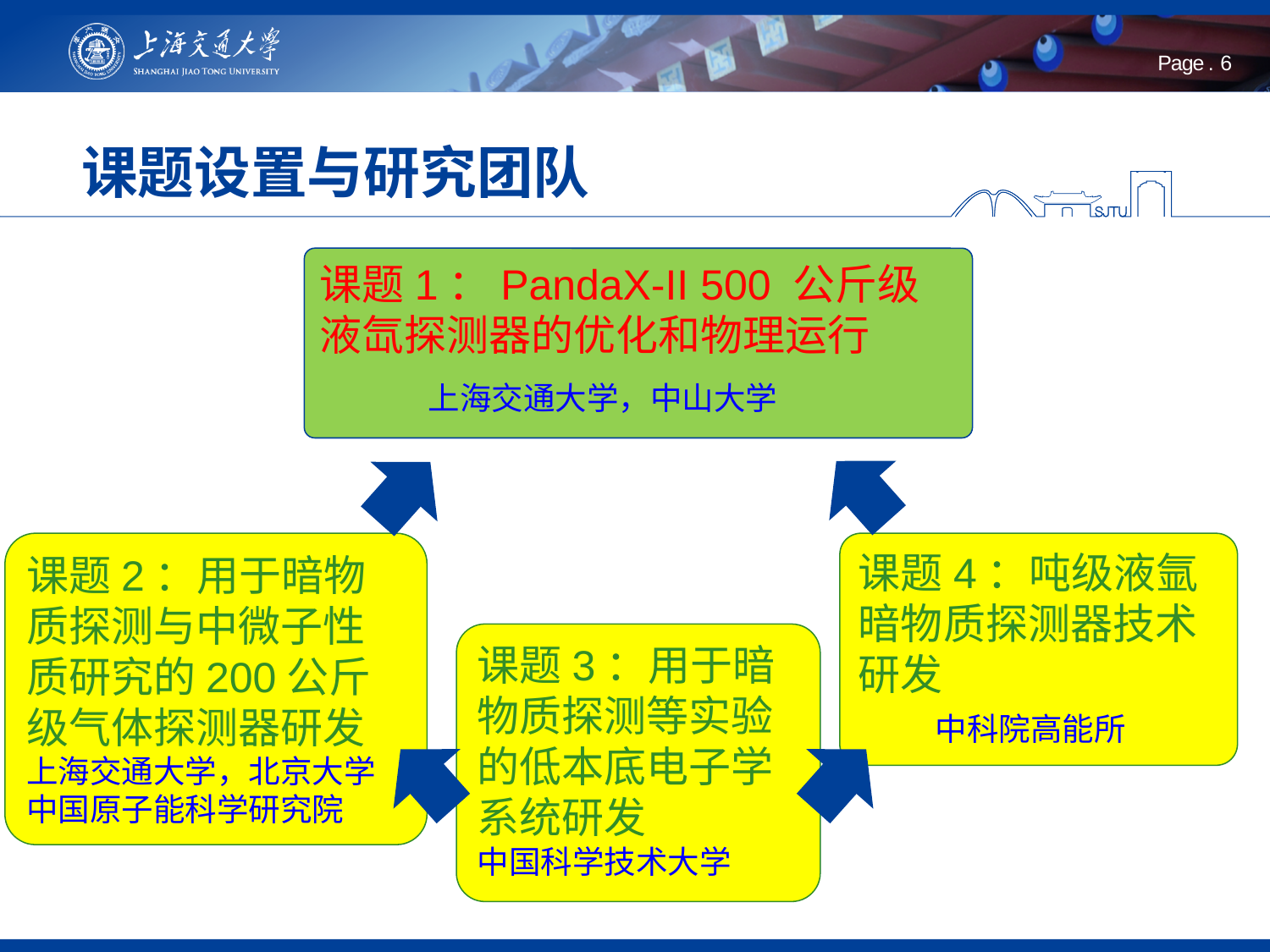

# 课题设置与研究团队
课题1：PandaX-II 500 公斤级液氙探测器的优化和物理运行
              上海交通大学，中山大学

课题2：用于暗物质探测与中微子性质研究的200公斤级气体探测器研发
上海交通大学，北京大学
中国原子能科学研究院
课题4：吨级液氩暗物质探测器技术研发
       中科院高能所

课题3：用于暗物质探测等实验的低本底电子学系统研发
中国科学技术大学